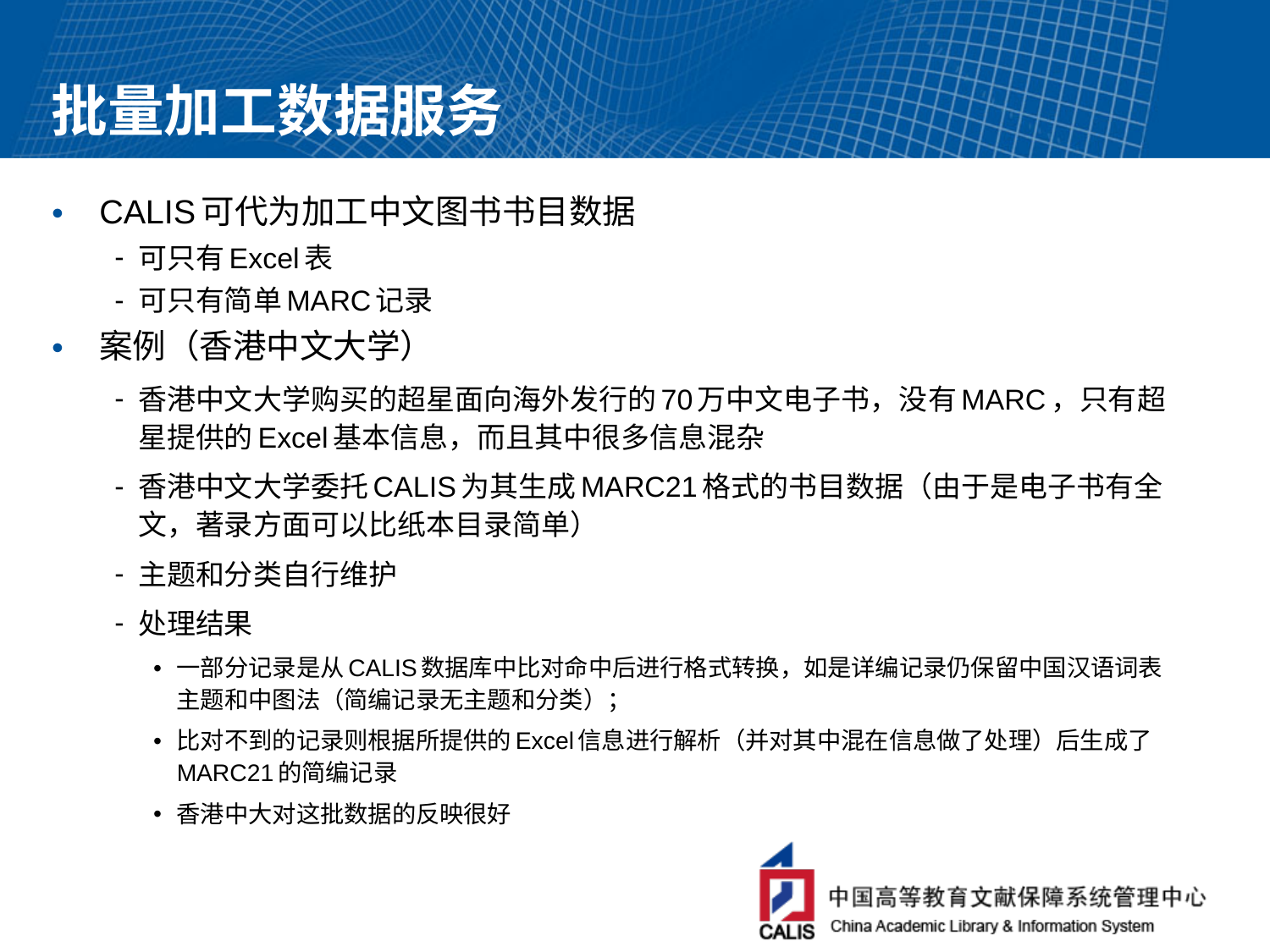

# 批量加工数据服务
CALIS可代为加工中文图书书目数据
可只有Excel表
可只有简单MARC记录
案例（香港中文大学）
香港中文大学购买的超星面向海外发行的70万中文电子书，没有MARC，只有超星提供的Excel基本信息，而且其中很多信息混杂
香港中文大学委托CALIS为其生成MARC21格式的书目数据（由于是电子书有全文，著录方面可以比纸本目录简单）
主题和分类自行维护
处理结果
一部分记录是从CALIS数据库中比对命中后进行格式转换，如是详编记录仍保留中国汉语词表主题和中图法（简编记录无主题和分类）；
比对不到的记录则根据所提供的Excel信息进行解析（并对其中混在信息做了处理）后生成了MARC21的简编记录
香港中大对这批数据的反映很好